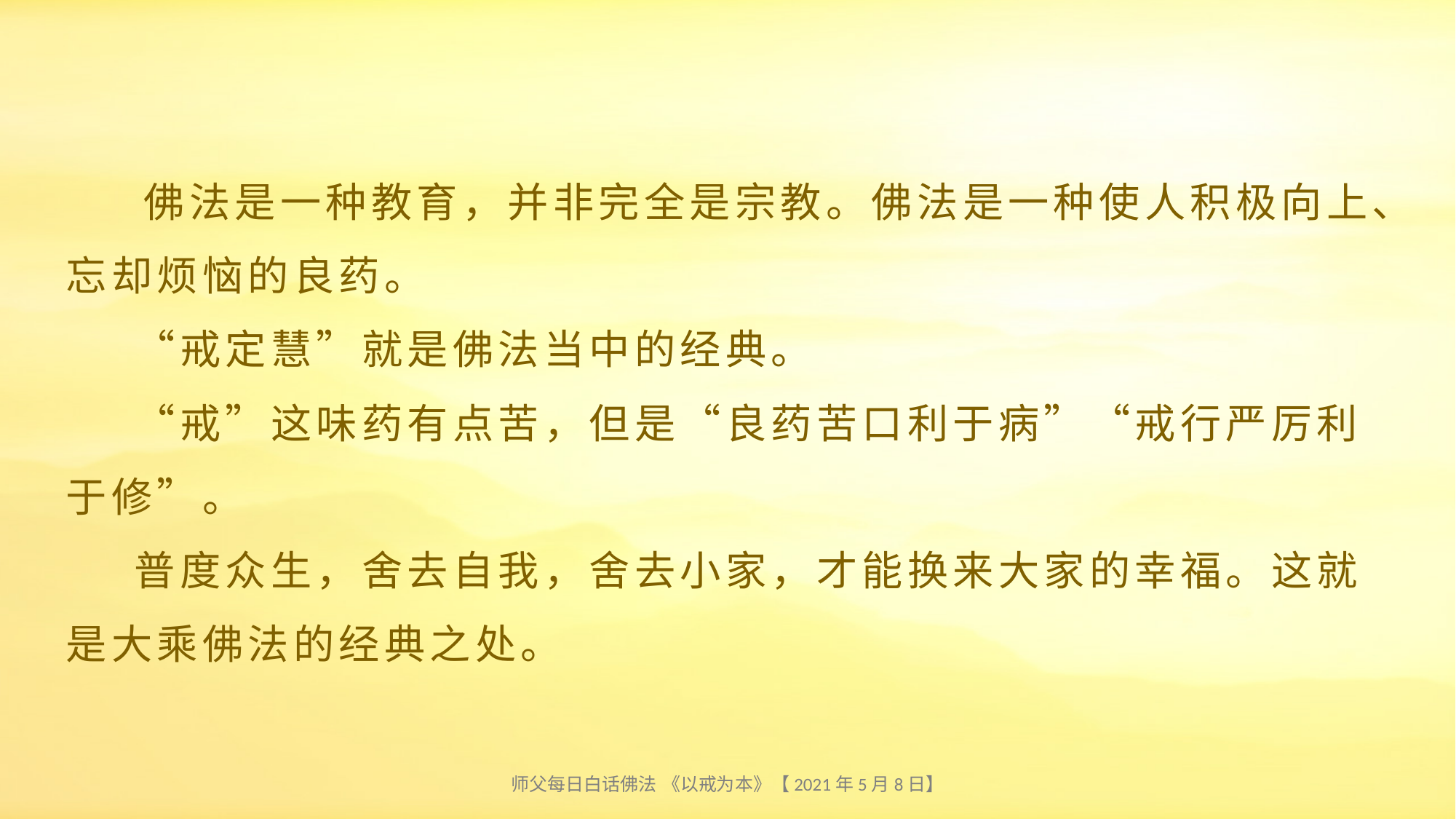

# 佛法是一种教育，并非完全是宗教。佛法是一种使人积极向上、忘却烦恼的良药。 “戒定慧”就是佛法当中的经典。 “戒”这味药有点苦，但是“良药苦口利于病”“戒行严厉利于修”。 普度众生，舍去自我，舍去小家，才能换来大家的幸福。这就是大乘佛法的经典之处。
师父每日白话佛法 《以戒为本》【2021年5月8日】